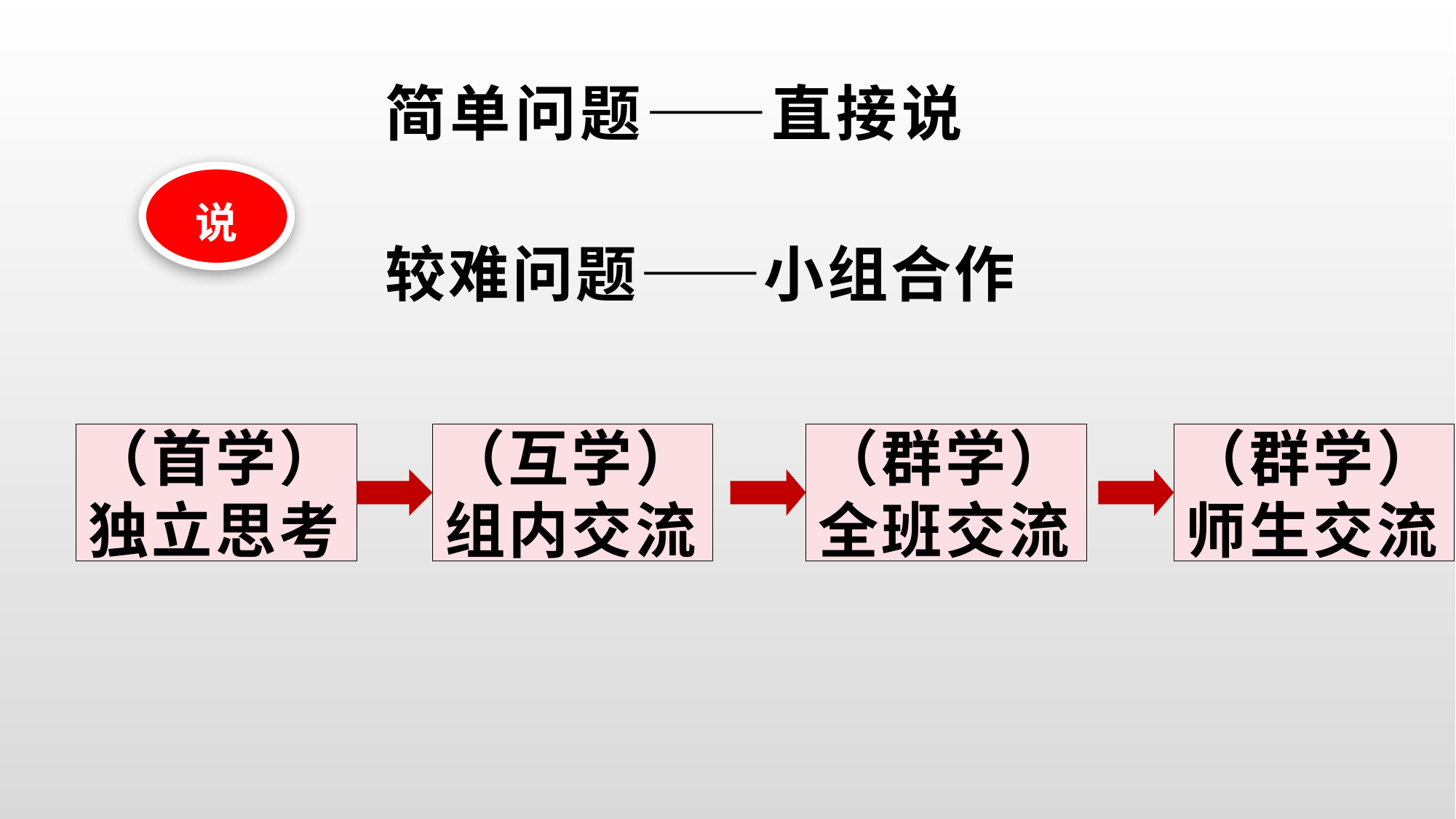

# 简单问题——直接说
说
较难问题——小组合作
（首学）独立思考
（互学）组内交流
（群学）全班交流
（群学）师生交流